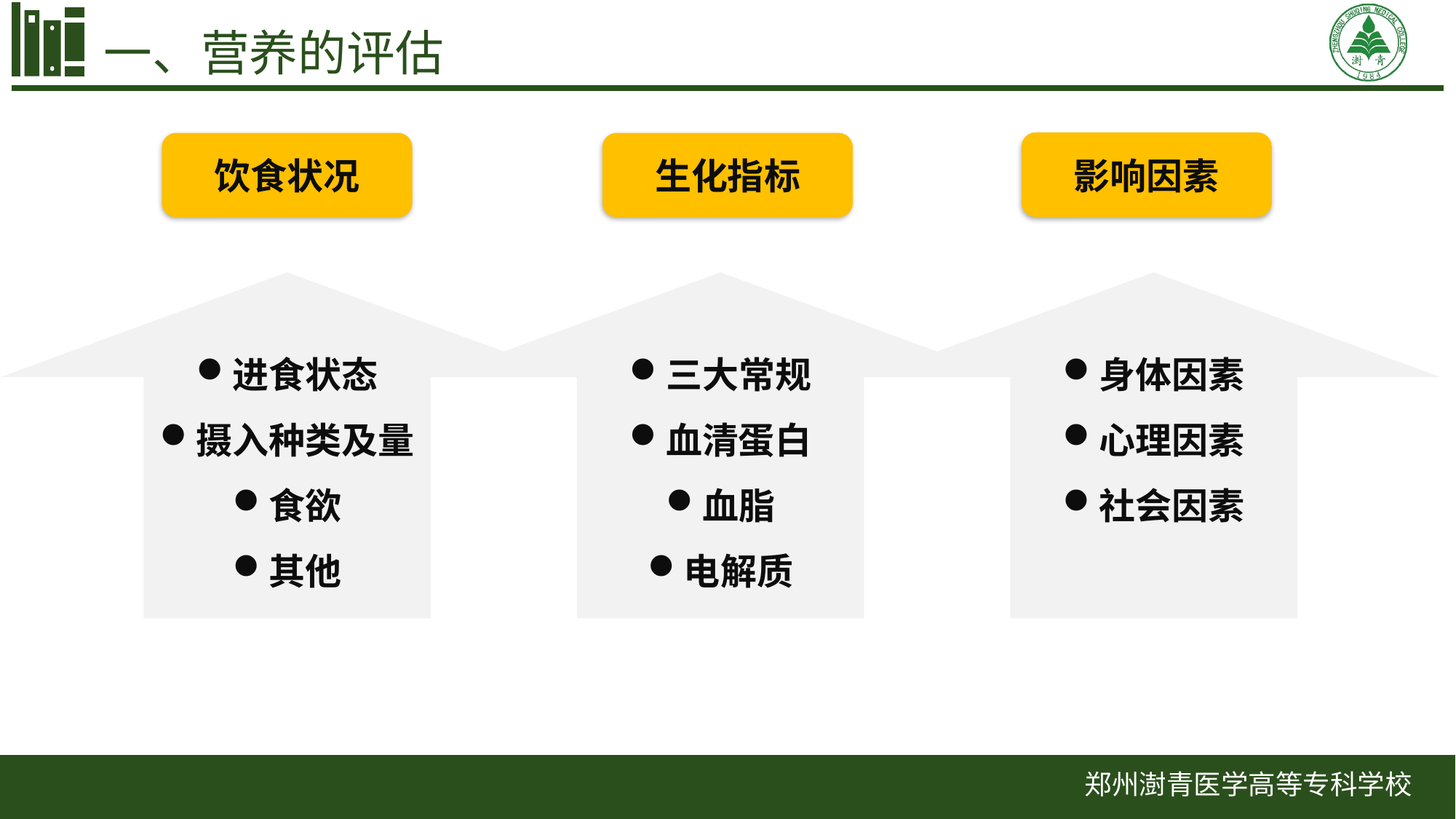

# 一、营养的评估
影响因素
饮食状况
生化指标
进食状态
摄入种类及量
食欲
其他
三大常规
血清蛋白
血脂
电解质
身体因素
心理因素
社会因素

郑州澍青医学高等专科学校